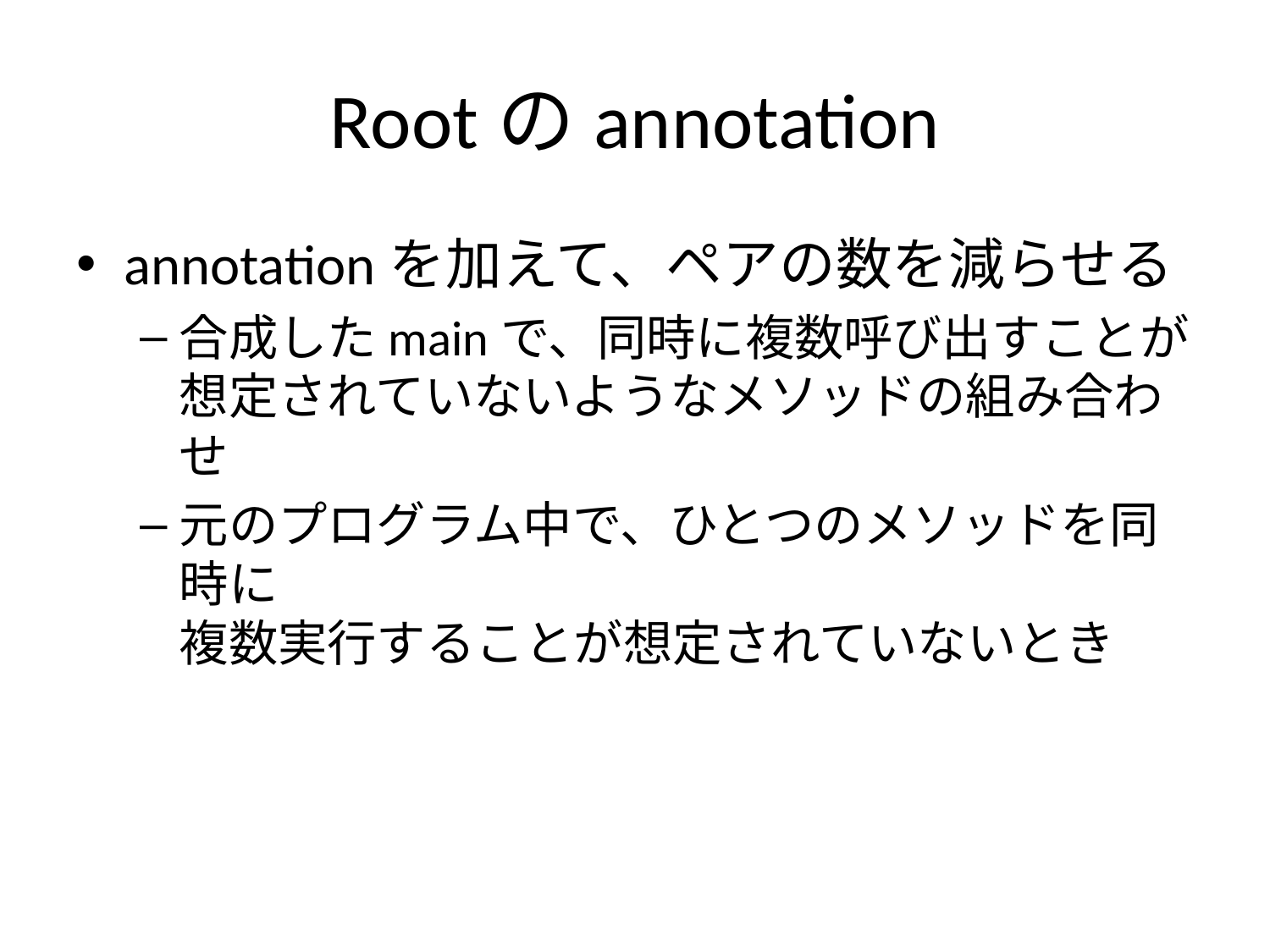

# Rootのannotation
annotationを加えて、ペアの数を減らせる
合成したmainで、同時に複数呼び出すことが
想定されていないようなメソッドの組み合わせ
元のプログラム中で、ひとつのメソッドを同時に
複数実行することが想定されていないとき